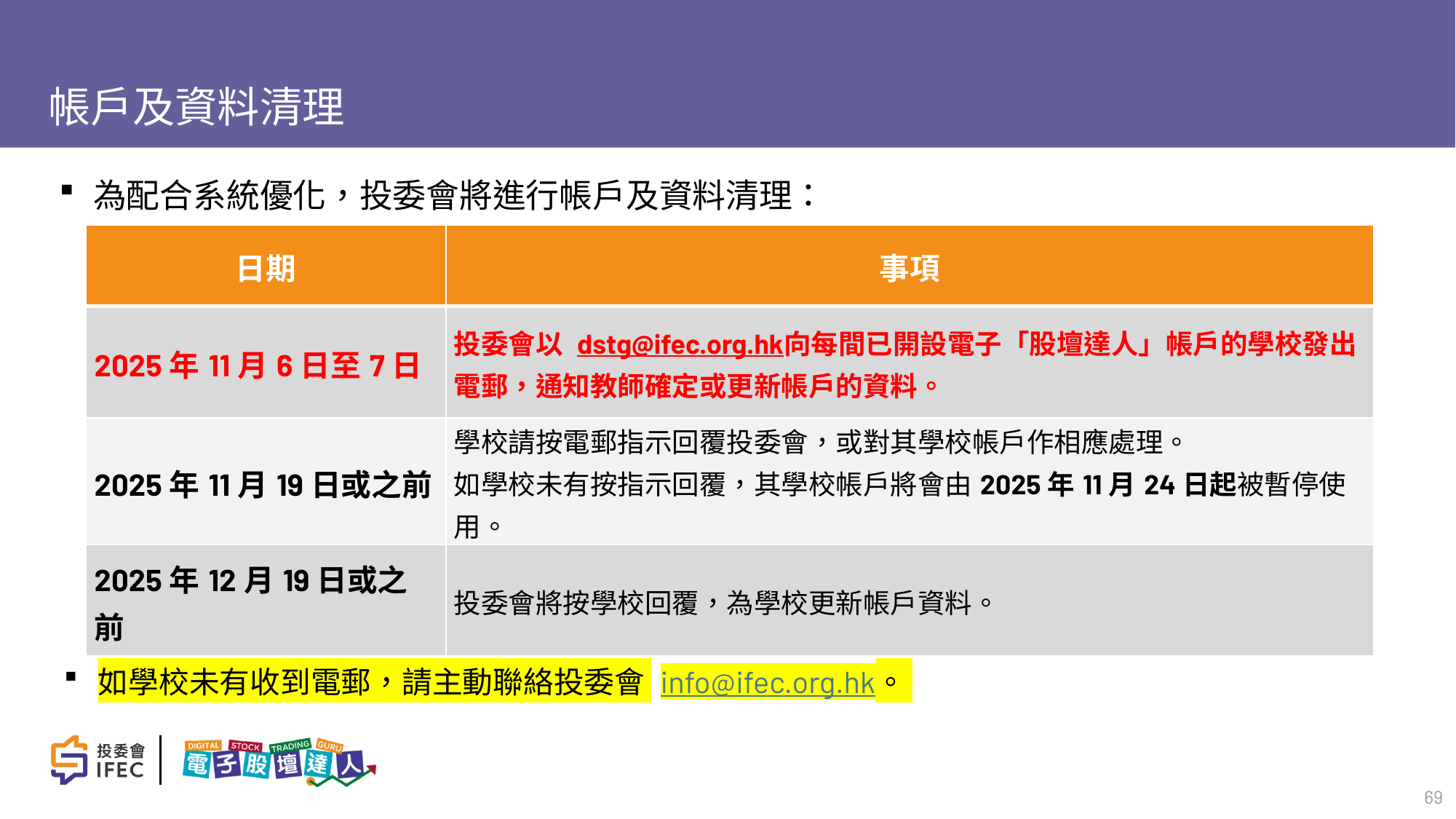

# 帳戶及資料清理
為配合系統優化，投委會將進行帳戶及資料清理：
| 日期 | 事項 |
| --- | --- |
| 2025年11月6日至7日 | 投委會以 dstg@ifec.org.hk向每間已開設電子「股壇達人」帳戶的學校發出電郵，通知教師確定或更新帳戶的資料。 |
| 2025年11月19日或之前 | 學校請按電郵指示回覆投委會，或對其學校帳戶作相應處理。 如學校未有按指示回覆，其學校帳戶將會由2025年11月24日起被暫停使用。 |
| 2025年12月19日或之前 | 投委會將按學校回覆，為學校更新帳戶資料。 |
如學校未有收到電郵，請主動聯絡投委會 info@ifec.org.hk。
69